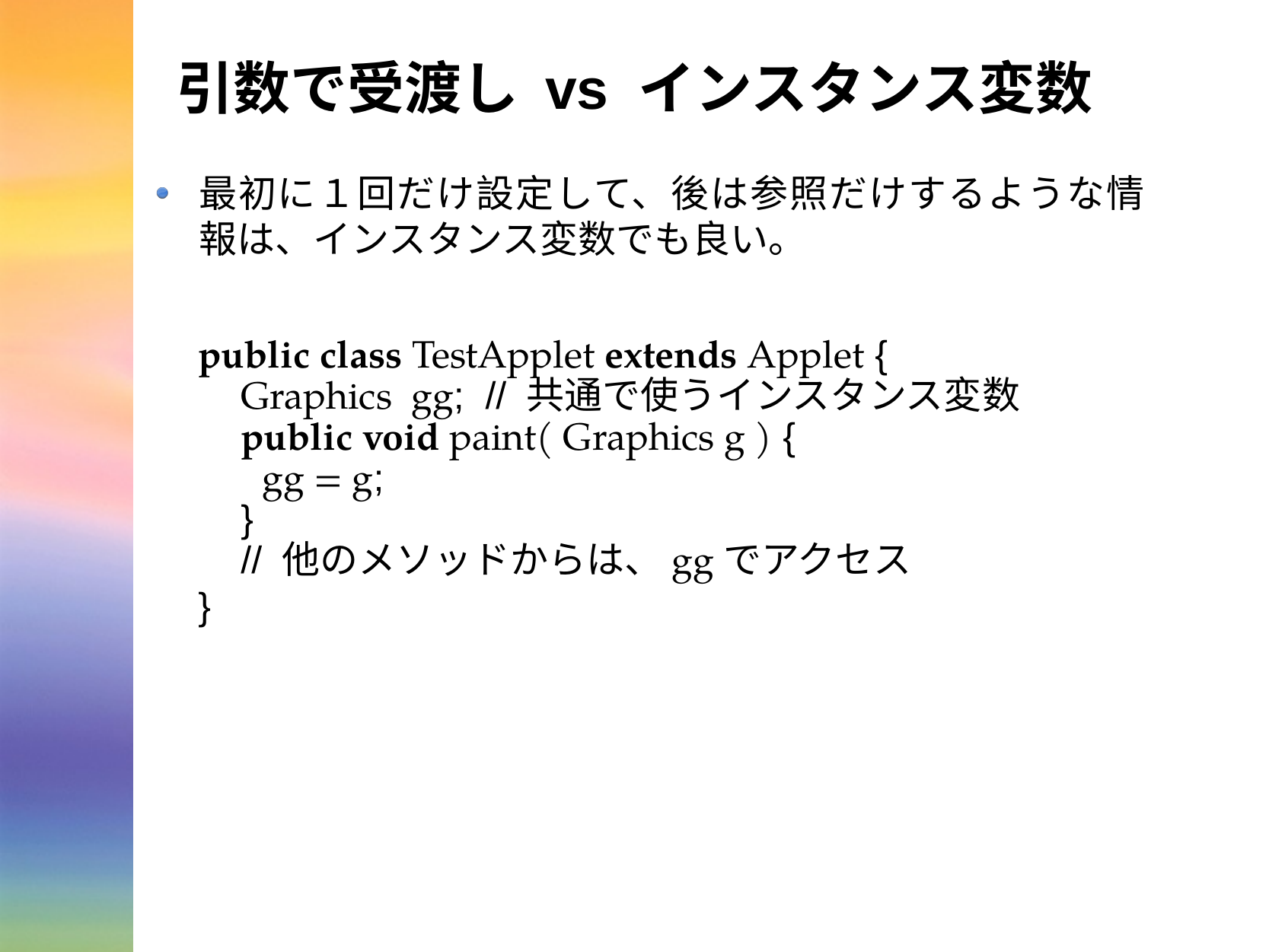

# 引数で受渡し vs インスタンス変数
最初に１回だけ設定して、後は参照だけするような情報は、インスタンス変数でも良い。

public class TestApplet extends Applet {
    Graphics  gg;  // 共通で使うインスタンス変数
    public void paint( Graphics g ) {
      gg = g;
    }
    // 他のメソッドからは、ggでアクセス
}